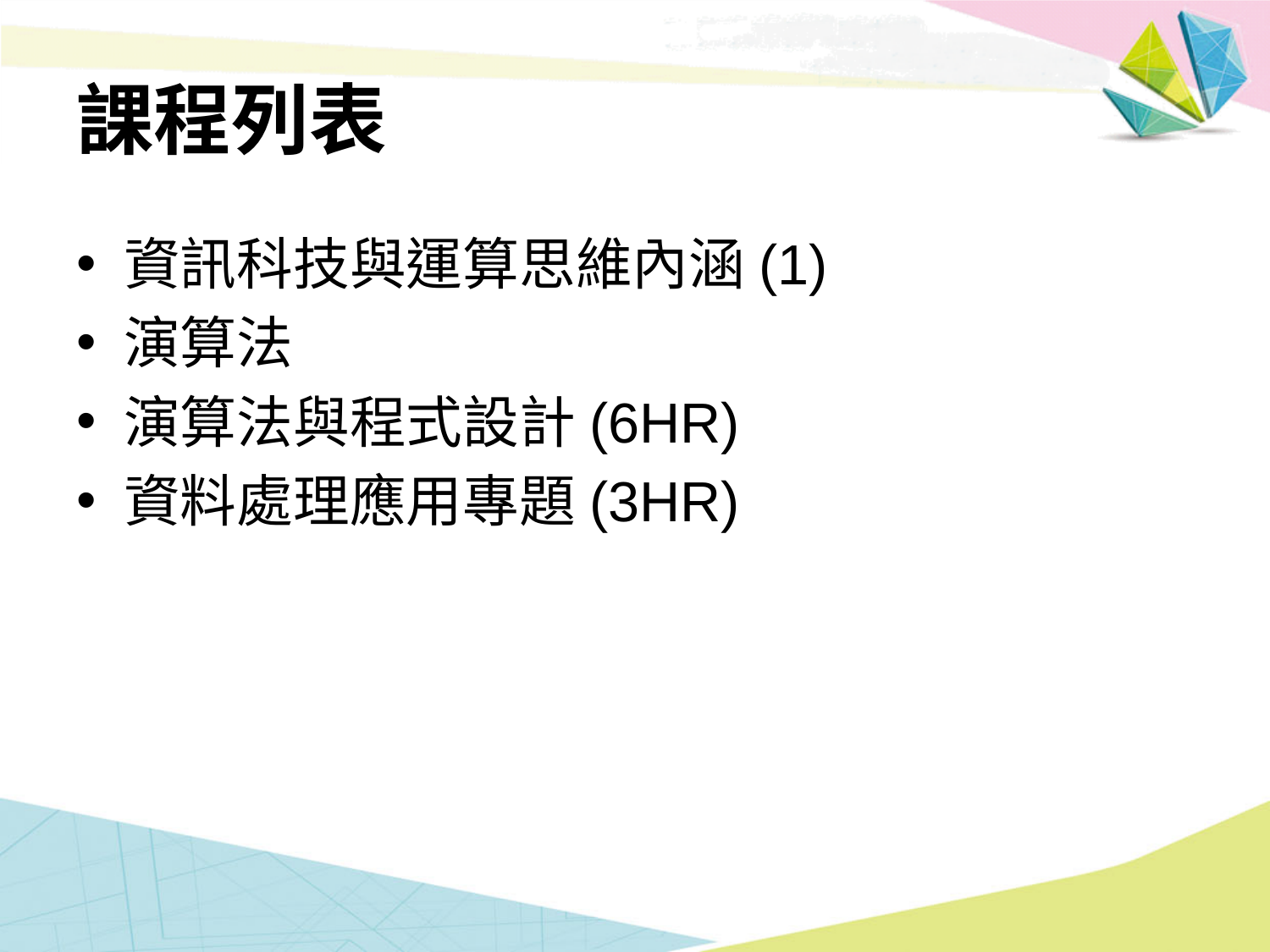

# 課程列表
資訊科技與運算思維內涵(1)
演算法
演算法與程式設計(6HR)
資料處理應用專題(3HR)